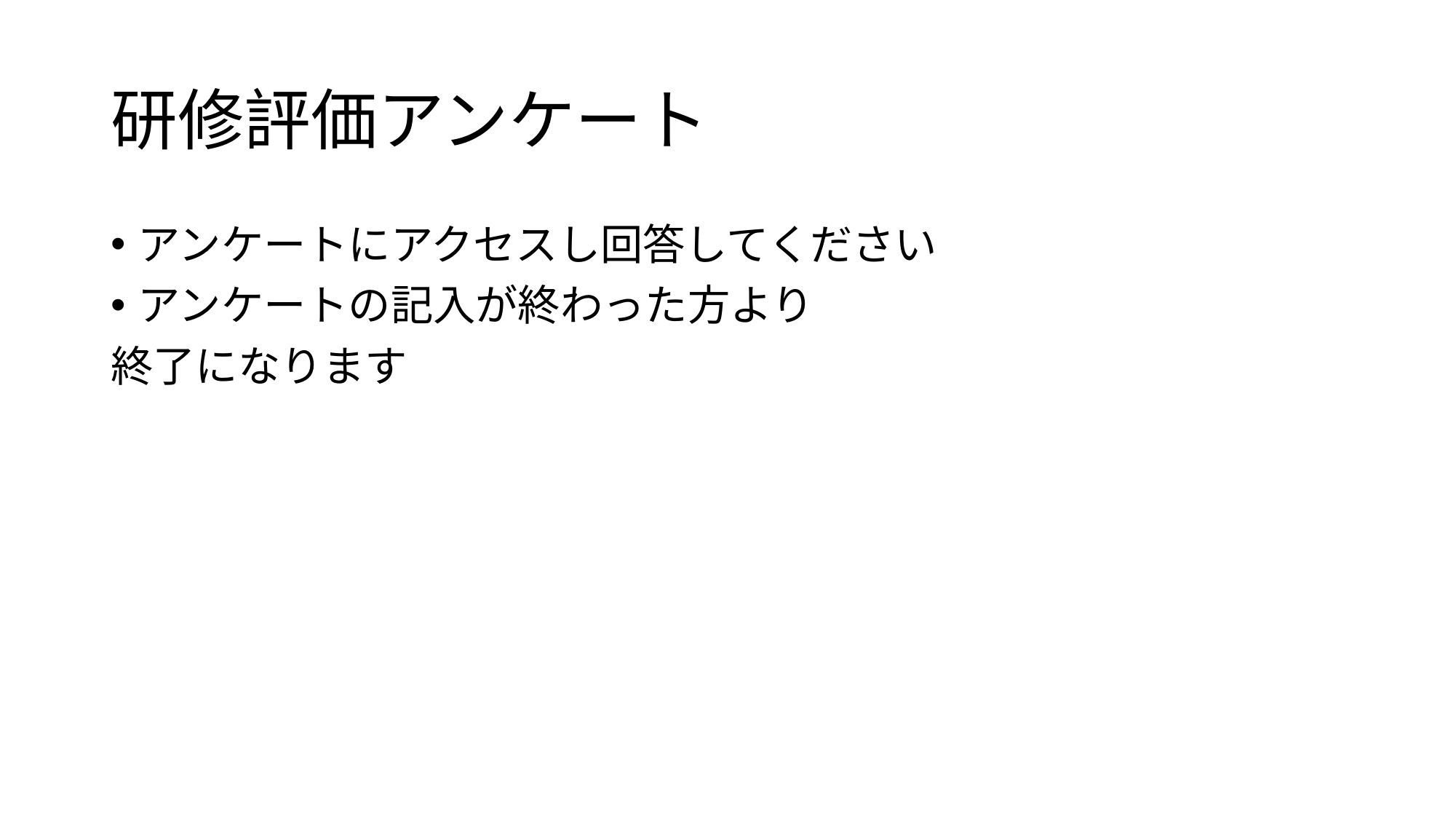

# 研修評価アンケート
アンケートにアクセスし回答してください
アンケートの記入が終わった方より
終了になります